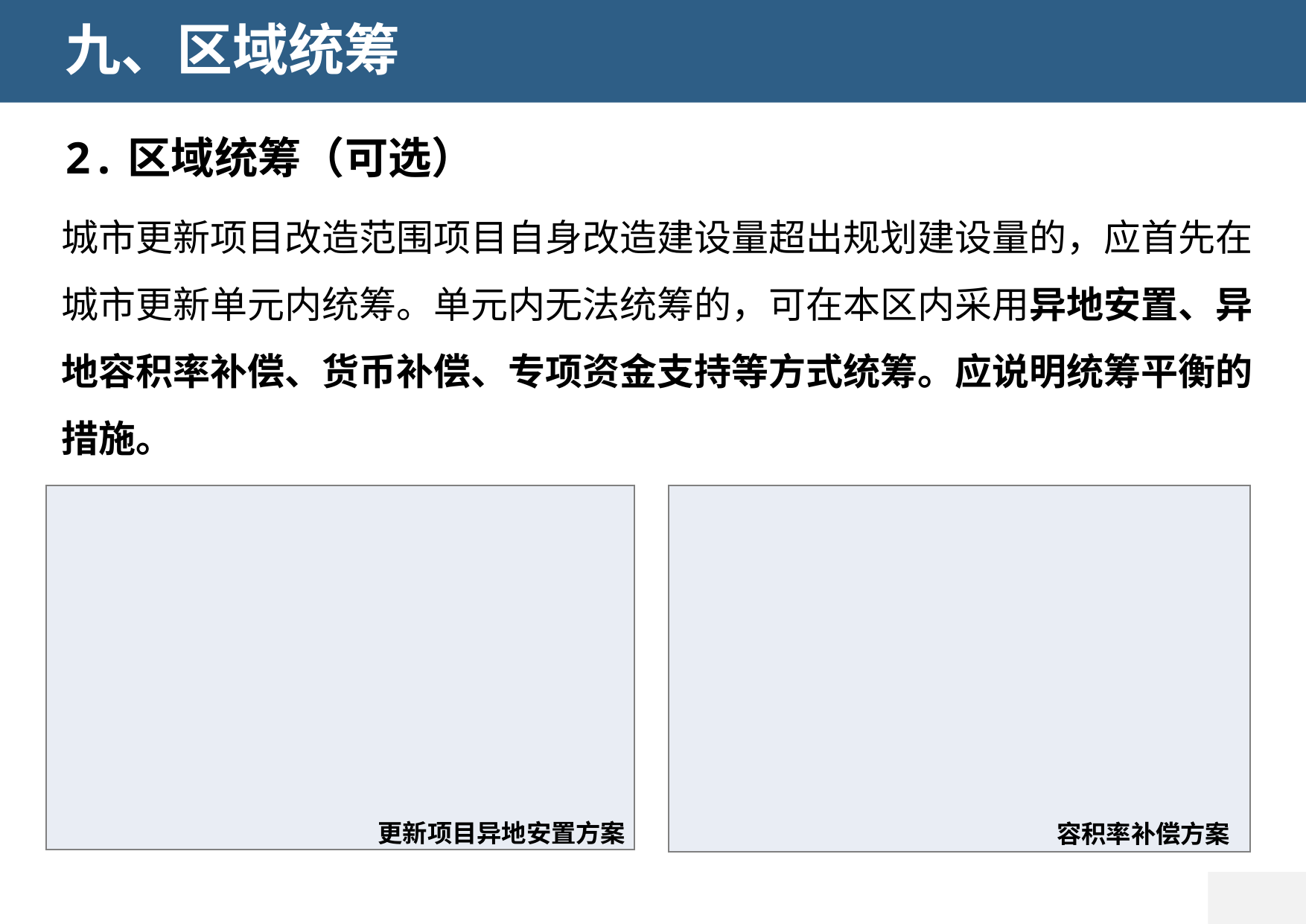

九、区域统筹
2.区域统筹（可选）
城市更新项目改造范围项目自身改造建设量超出规划建设量的，应首先在城市更新单元内统筹。单元内无法统筹的，可在本区内采用异地安置、异地容积率补偿、货币补偿、专项资金支持等方式统筹。应说明统筹平衡的措施。

更新项目异地安置方案

容积率补偿方案
46